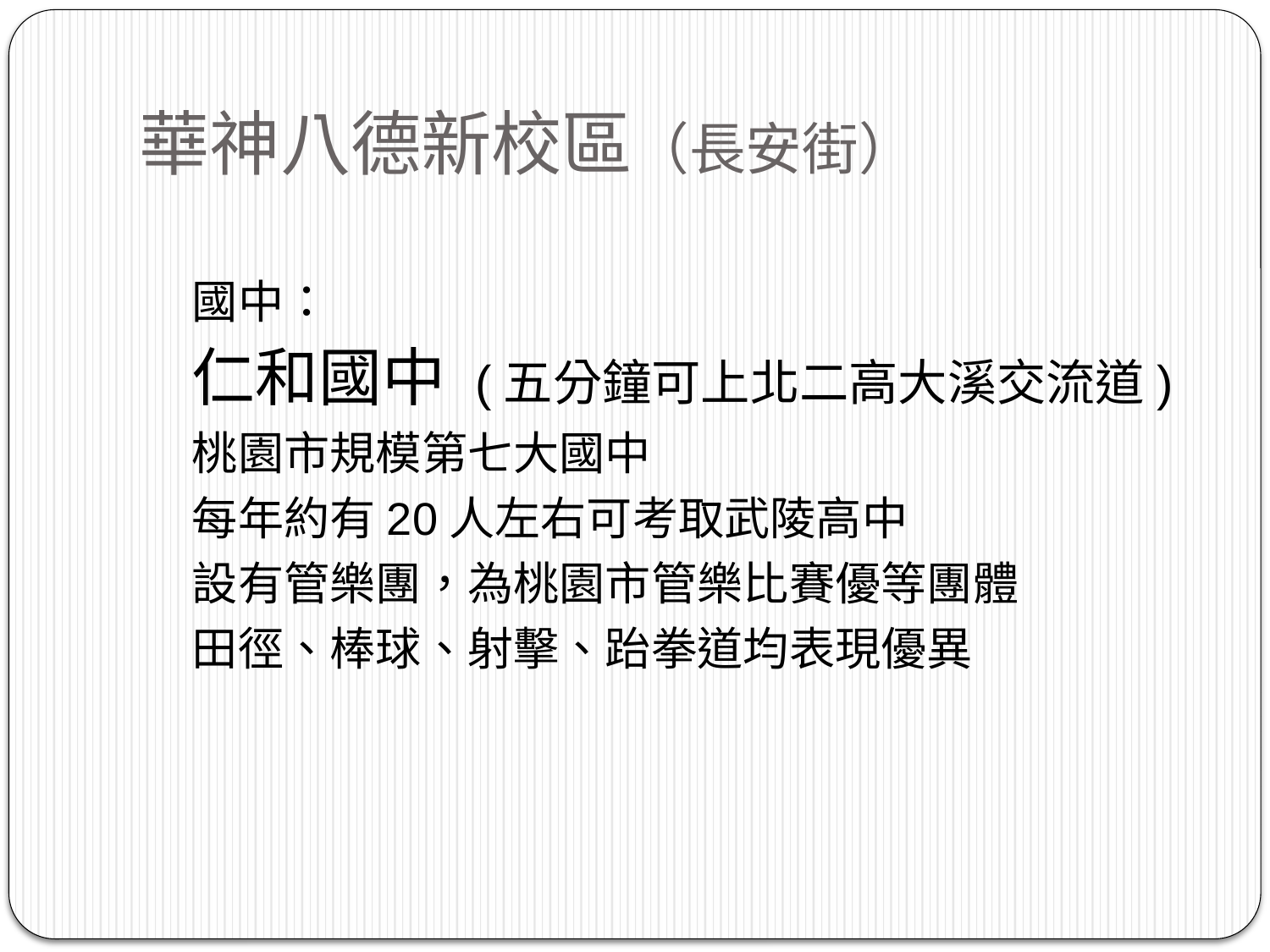

# 華神八德新校區（長安街）

    國中：
    仁和國中 (五分鐘可上北二高大溪交流道)
    桃園市規模第七大國中
    每年約有20人左右可考取武陵高中
    設有管樂團，為桃園市管樂比賽優等團體
    田徑、棒球、射擊、跆拳道均表現優異